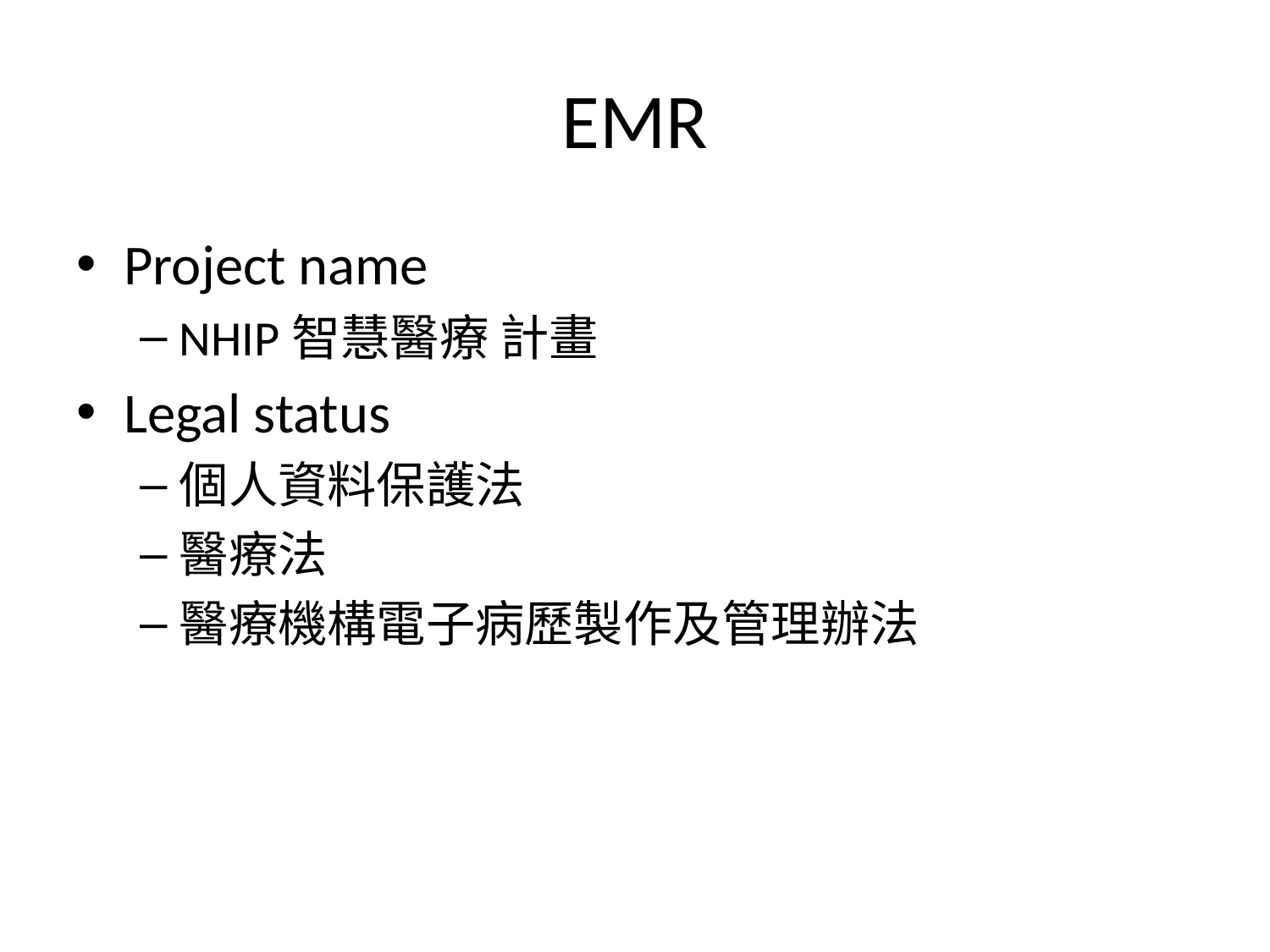

# EMR
Project name
NHIP智慧醫療 計畫
Legal status
個人資料保護法
醫療法
醫療機構電子病歷製作及管理辦法